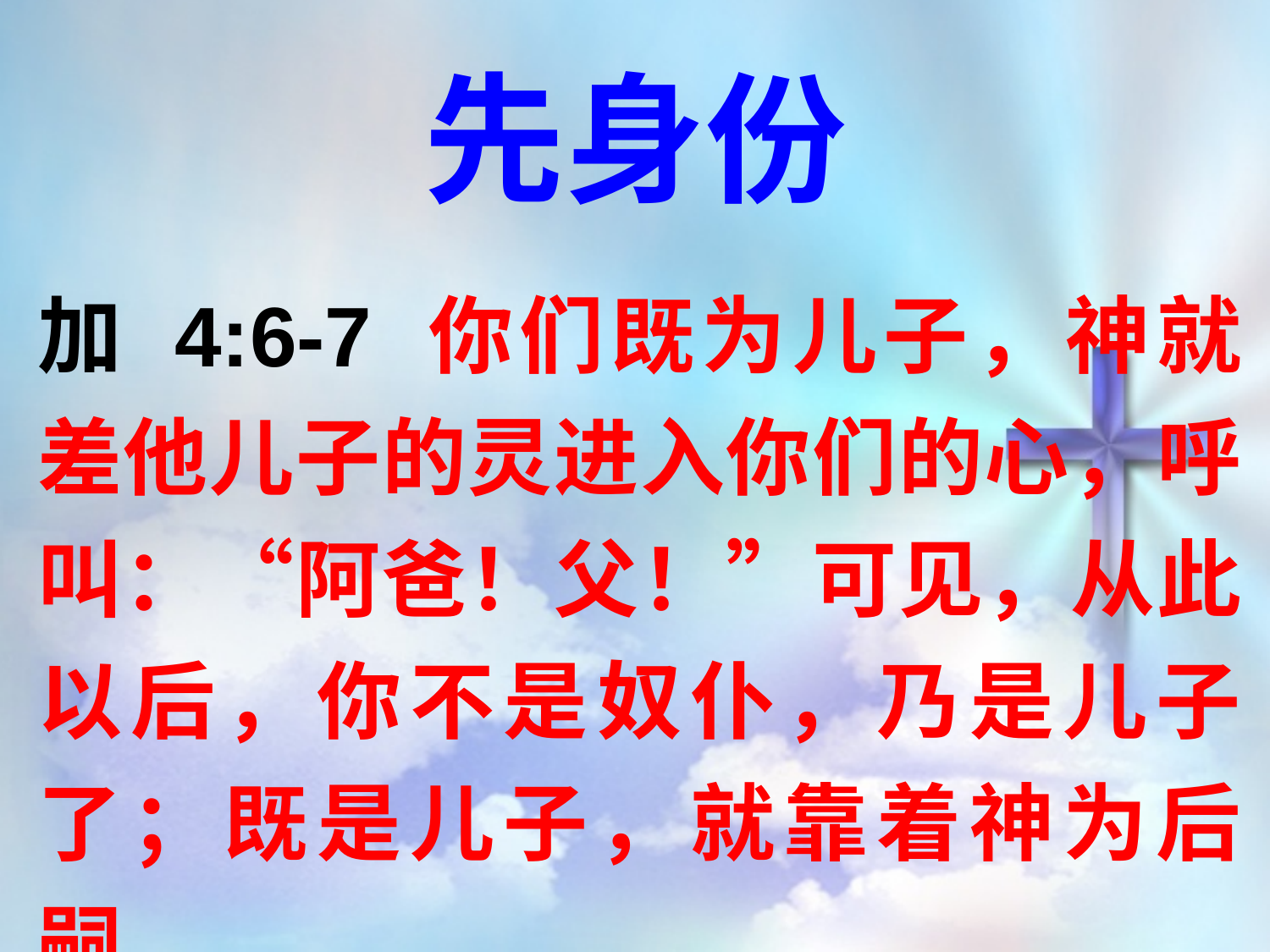

先身份
加 4:6-7 你们既为儿子，神就差他儿子的灵进入你们的心，呼叫：“阿爸！父！”可见，从此以后，你不是奴仆，乃是儿子了；既是儿子，就靠着神为后嗣。